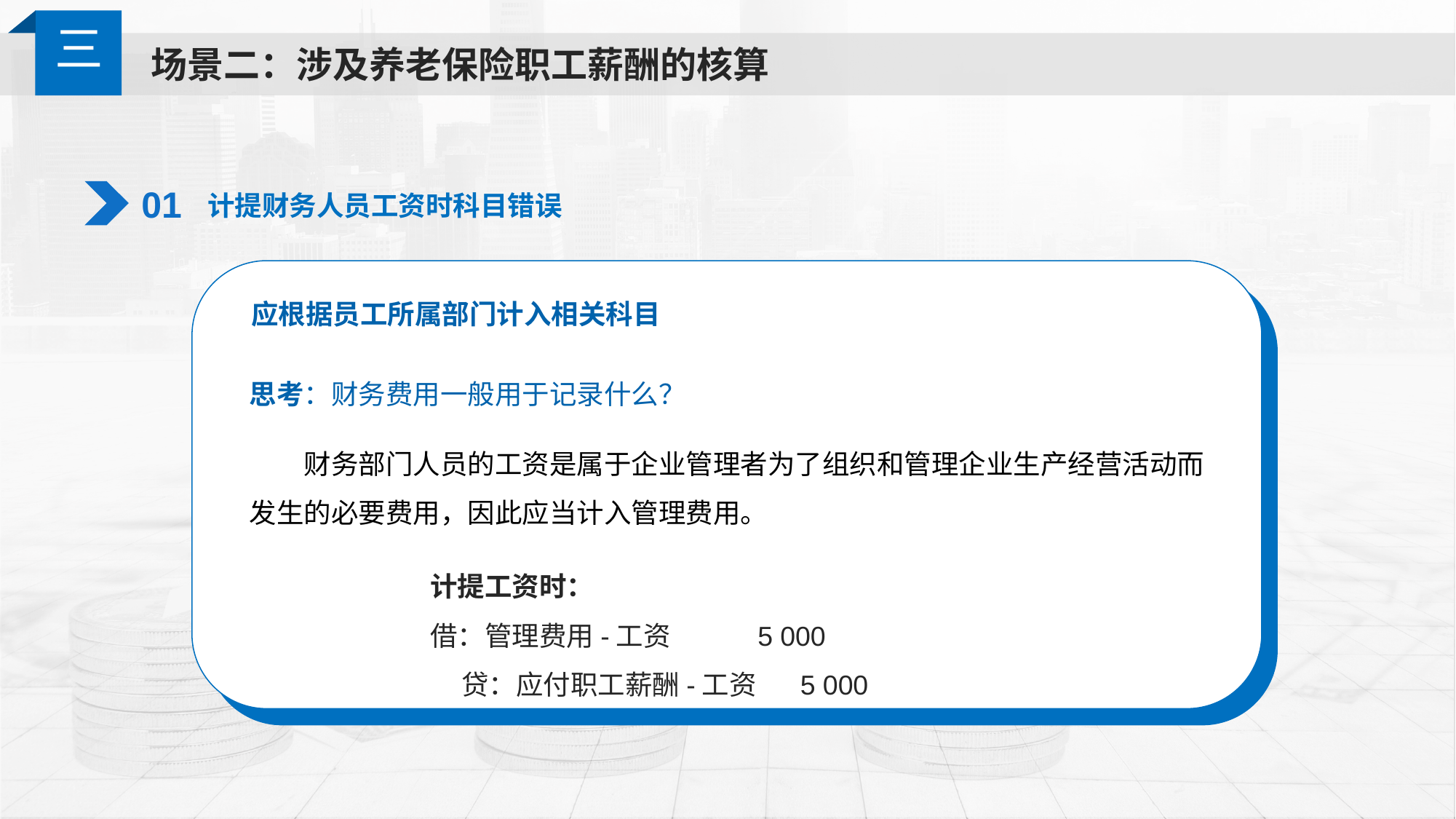

三
场景二：涉及养老保险职工薪酬的核算
01
计提财务人员工资时科目错误

应根据员工所属部门计入相关科目
思考：财务费用一般用于记录什么？

财务部门人员的工资是属于企业管理者为了组织和管理企业生产经营活动而发生的必要费用，因此应当计入管理费用。
计提工资时：
借：管理费用-工资             5 000
    贷：应付职工薪酬-工资      5 000